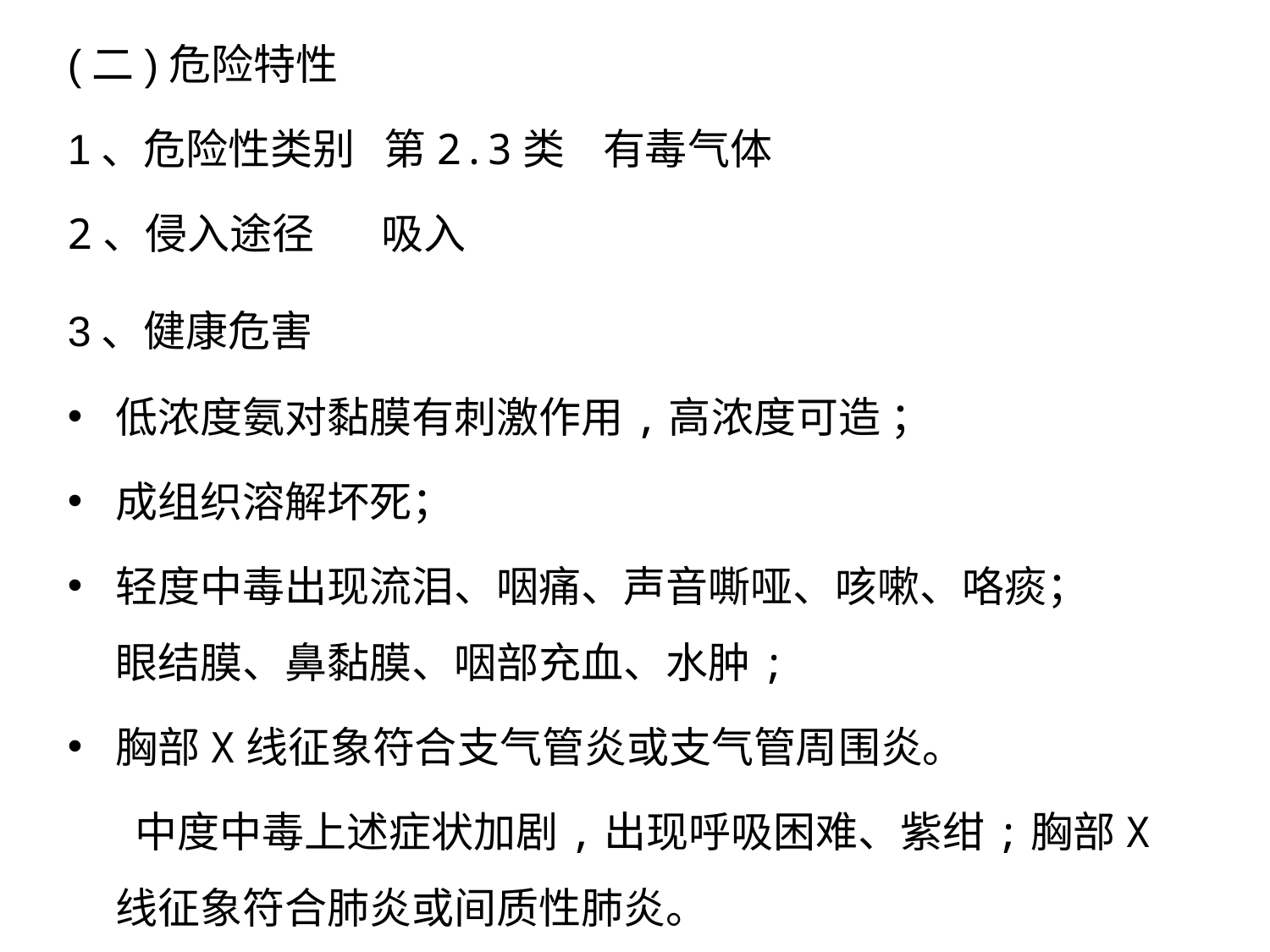

(二)危险特性
1、危险性类别   第2.3类    有毒气体
2、侵入途径       吸入
3、健康危害
低浓度氨对黏膜有刺激作用,高浓度可造 ；
成组织溶解坏死；
轻度中毒出现流泪、咽痛、声音嘶哑、咳嗽、咯痰；         眼结膜、鼻黏膜、咽部充血、水肿;
胸部X线征象符合支气管炎或支气管周围炎。
      中度中毒上述症状加剧,出现呼吸困难、紫绀;胸部X线征象符合肺炎或间质性肺炎。
7